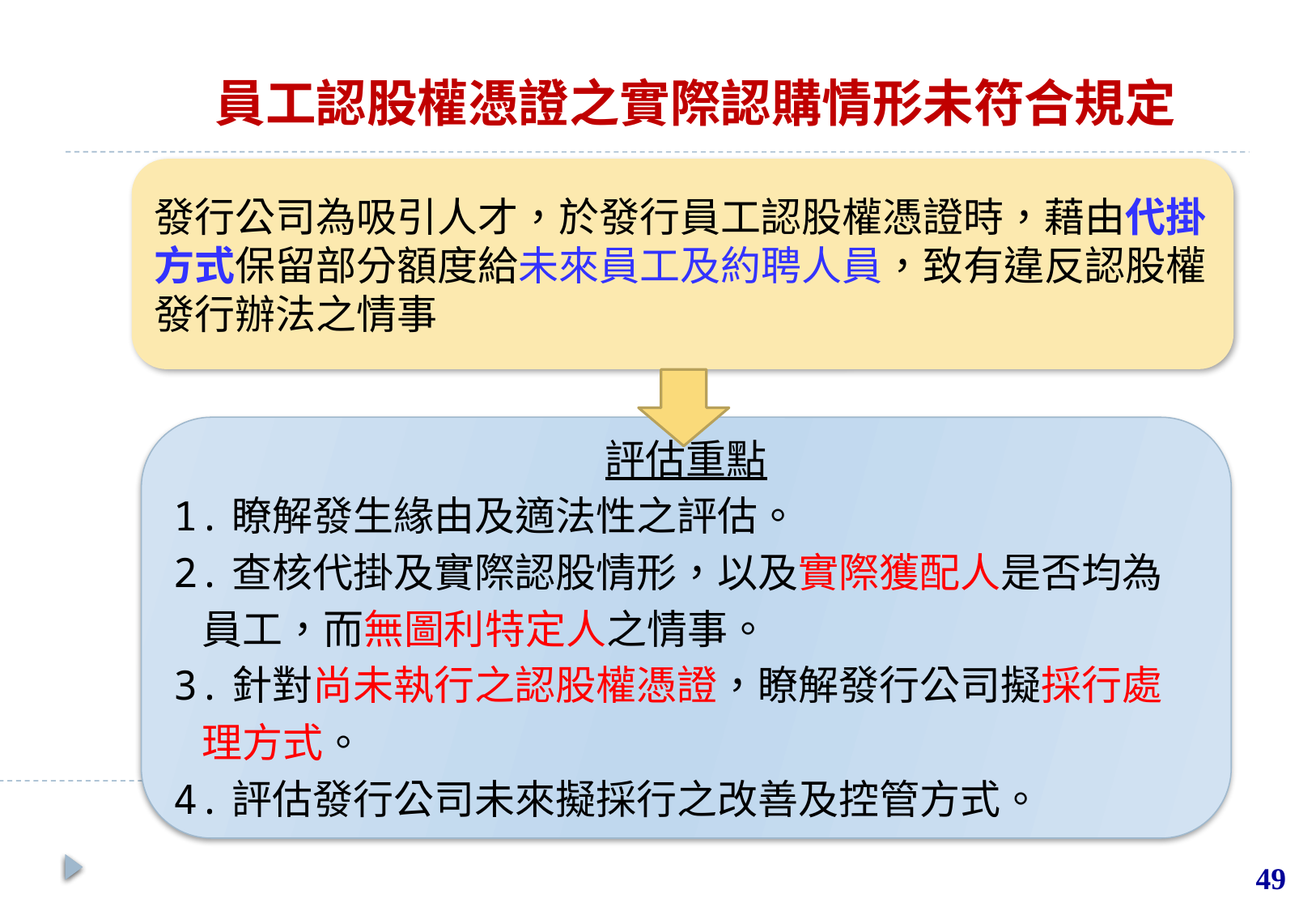

員工認股權憑證之實際認購情形未符合規定
發行公司為吸引人才，於發行員工認股權憑證時，藉由代掛方式保留部分額度給未來員工及約聘人員，致有違反認股權發行辦法之情事

評估重點
1.瞭解發生緣由及適法性之評估。
2.查核代掛及實際認股情形，以及實際獲配人是否均為
  員工，而無圖利特定人之情事。
3.針對尚未執行之認股權憑證，瞭解發行公司擬採行處
  理方式。
4.評估發行公司未來擬採行之改善及控管方式。